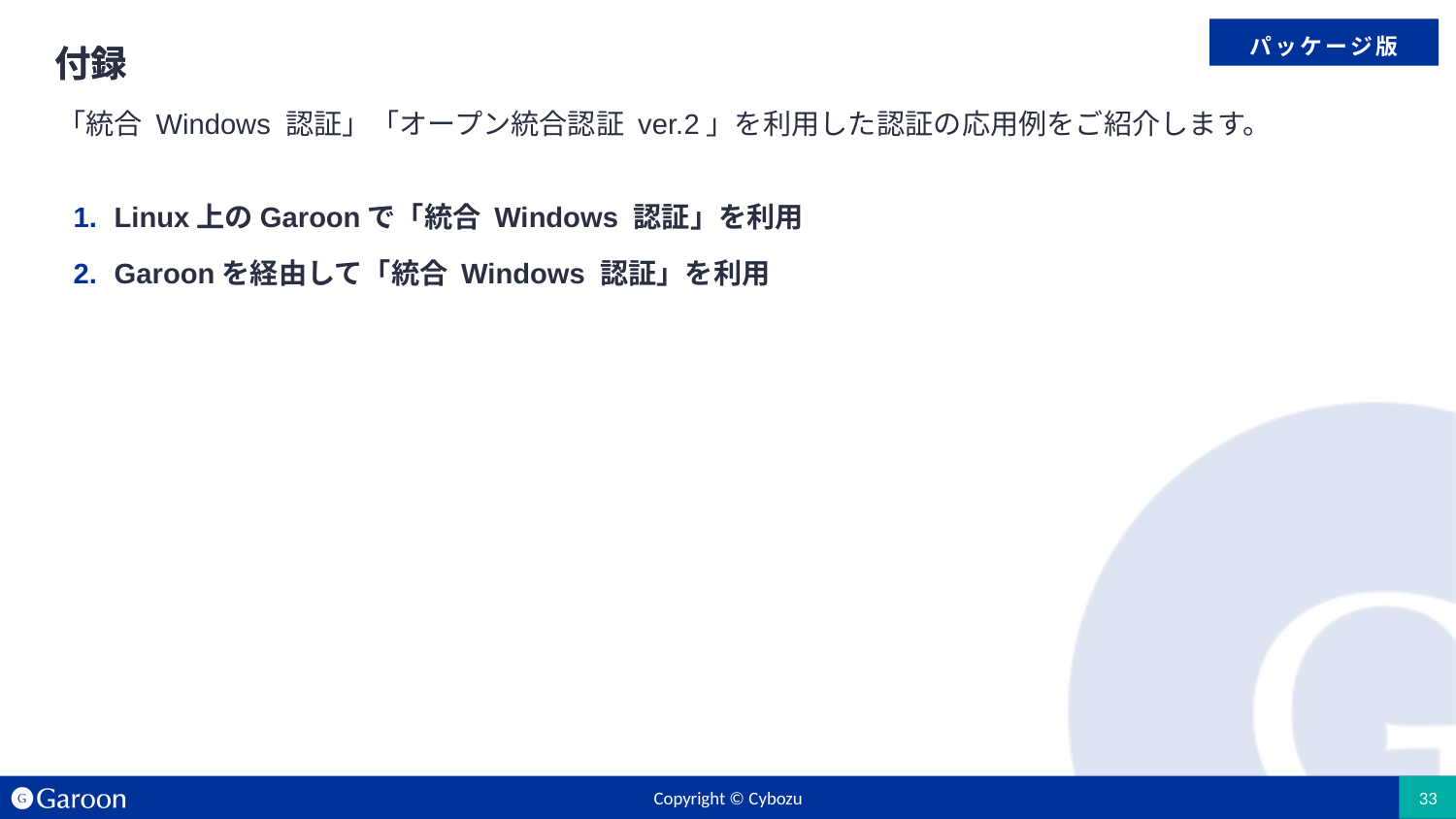

パッケージ版
# 付録
付録
「統合 Windows 認証」「オープン統合認証 ver.2」を利用した認証の応用例をご紹介します。
Linux上のGaroonで「統合 Windows 認証」を利用
Garoonを経由して「統合 Windows 認証」を利用